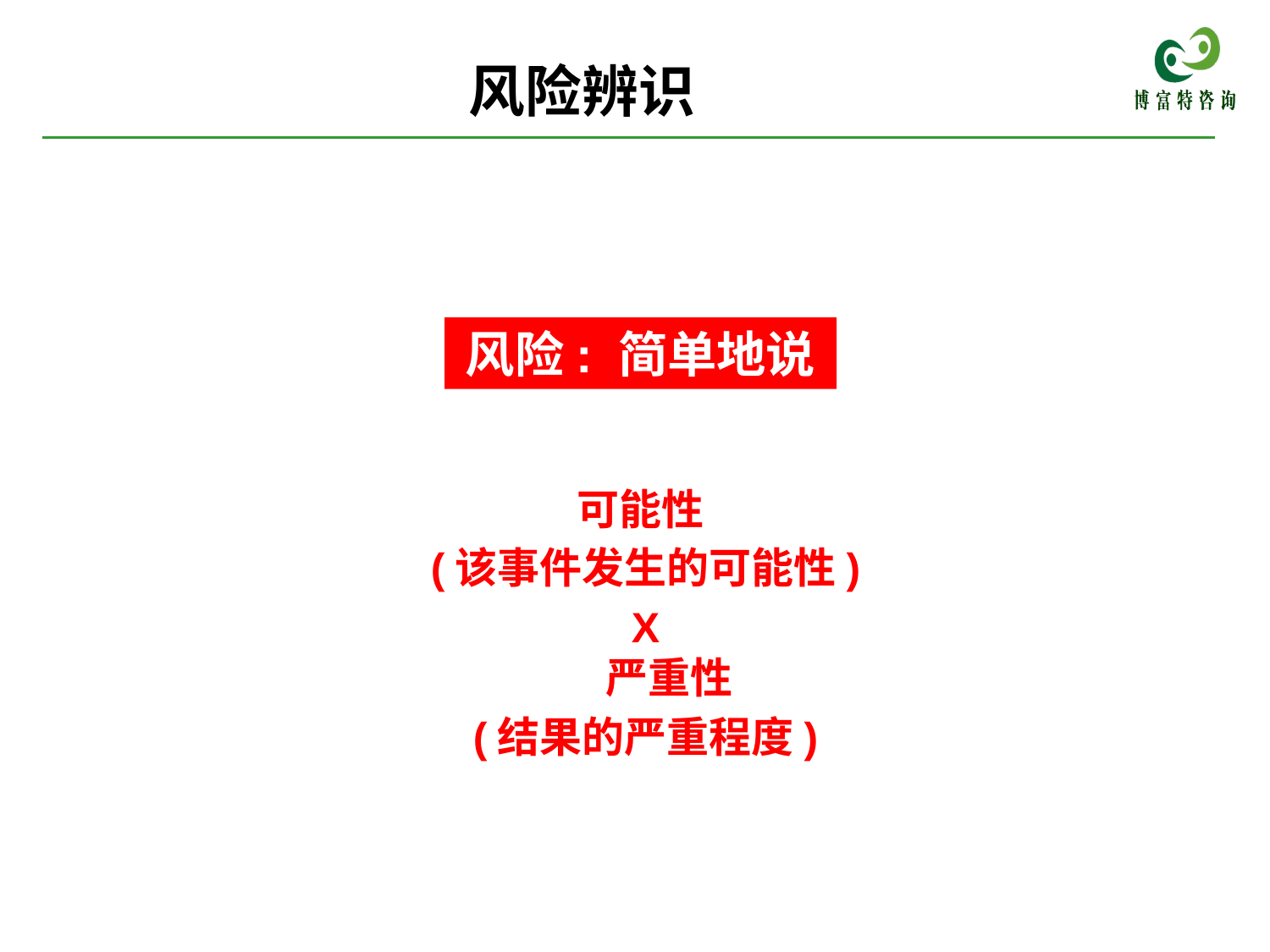

风险辨识
风险: 简单地说
可能性
(该事件发生的可能性)
X
严重性
(结果的严重程度)